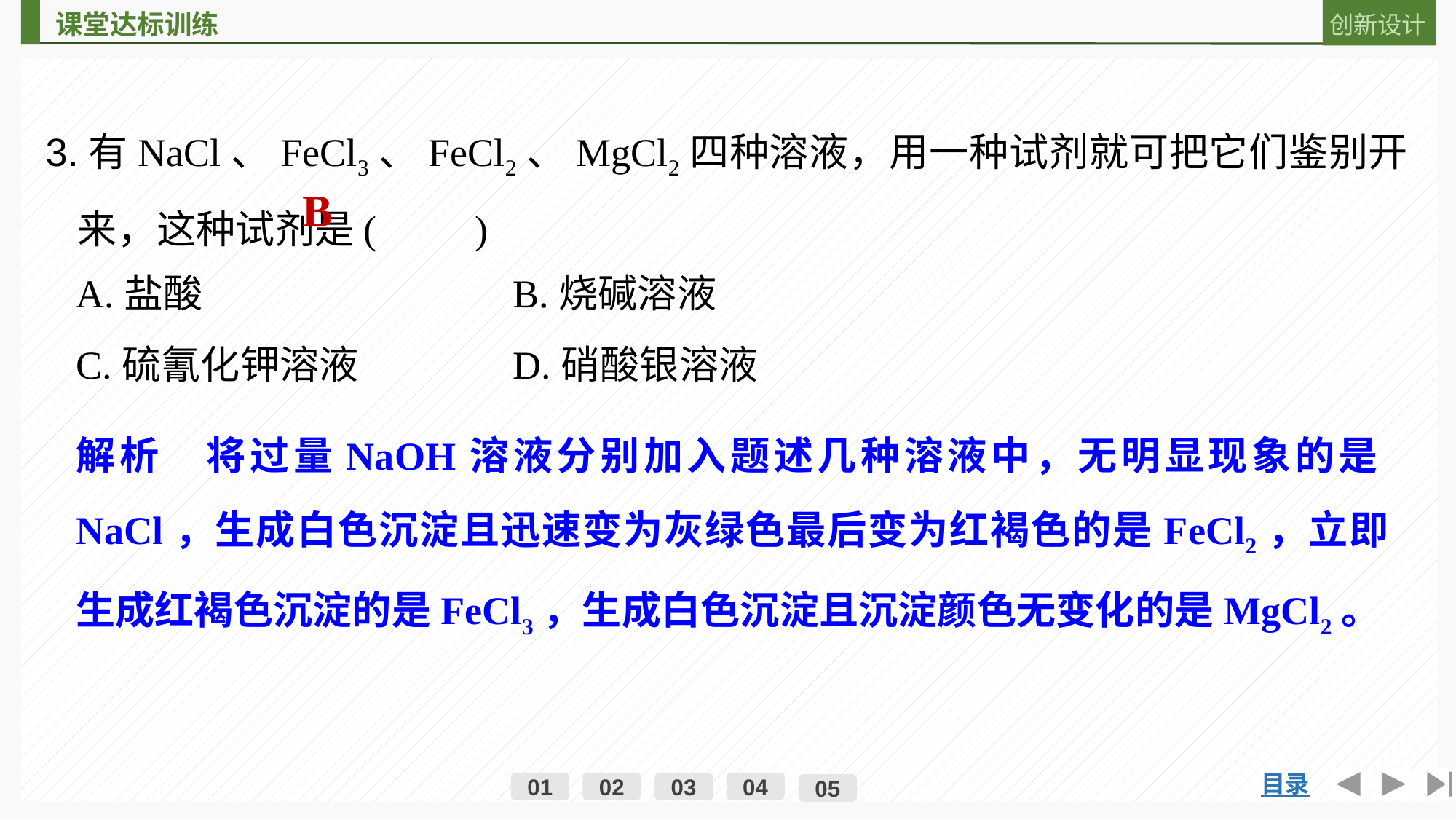

3.有NaCl、FeCl3、FeCl2、MgCl2四种溶液，用一种试剂就可把它们鉴别开来，这种试剂是(　　)
B
A.盐酸  			B.烧碱溶液
C.硫氰化钾溶液  			D.硝酸银溶液
解析　将过量NaOH溶液分别加入题述几种溶液中，无明显现象的是NaCl，生成白色沉淀且迅速变为灰绿色最后变为红褐色的是FeCl2，立即生成红褐色沉淀的是FeCl3，生成白色沉淀且沉淀颜色无变化的是MgCl2。